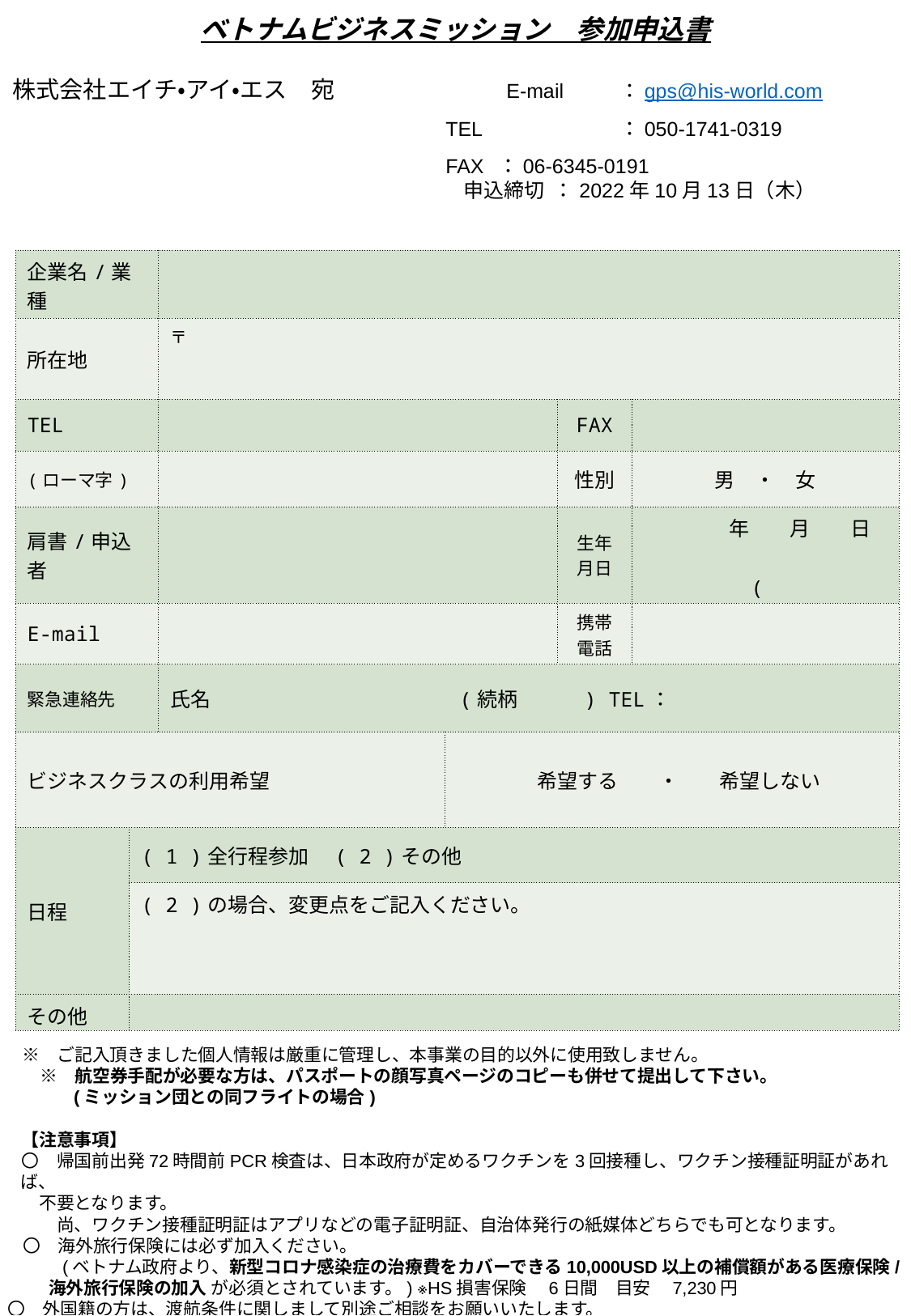

ベトナムビジネスミッション　参加申込書

株式会社エイチ・アイ・エス　宛　　　　　　　E-mail	：gps@his-world.com
                                                                           　　　　  TEL　	：050-1741-0319
                                                                           　　　　  FAX	：06-6345-0191
                             　　　　                          　　　　　　申込締切  ：2022年10月13日（木）
| 企業名/業種 |  |  |  |  |  |
| --- | --- | --- | --- | --- | --- |
| 所在地 |  | 〒 |  |  |  |
| TEL |  |  |  | FAX |  |
| (ローマ字) |  |  |  | 性別 | 男　・　女 |
| 肩書/申込者 |  |  |  | 生年 月日 | 年　　月　　日 　　　　 　　　　　(　　　　歳) |
| E-mail |  |  |  | 携帯 電話 |  |
| 緊急連絡先 |  | 氏名　　　　　　　　　　　　(続柄　　　) TEL： |  |  |  |
| ビジネスクラスの利用希望 |  |  | 希望する　　・　　希望しない |  |  |
| 日程 | ( 1 )全行程参加　( 2 )その他 |  |  |  |  |
|  | ( 2 )の場合、変更点をご記入ください。 |  |  |  |  |
| その他 |  |  |  |  |  |
　※　ご記入頂きました個人情報は厳重に管理し、本事業の目的以外に使用致しません。
　　※　航空券手配が必要な方は、パスポートの顔写真ページのコピーも併せて提出して下さい。
　   　　(ミッション団との同フライトの場合)

　【注意事項】
　〇　帰国前出発72時間前PCR検査は、日本政府が定めるワクチンを3回接種し、ワクチン接種証明証があれば、
　　不要となります。
　　　尚、ワクチン接種証明証はアプリなどの電子証明証、自治体発行の紙媒体どちらでも可となります。
　　〇　海外旅行保険には必ず加入ください。
　　　　(ベトナム政府より、新型コロナ感染症の治療費をカバーできる10,000USD以上の補償額がある医療保険/
              海外旅行保険の加入 が必須とされています。) ※HS損害保険　6日間　目安　7,230円
〇　外国籍の方は、渡航条件に関しまして別途ご相談をお願いいたします。